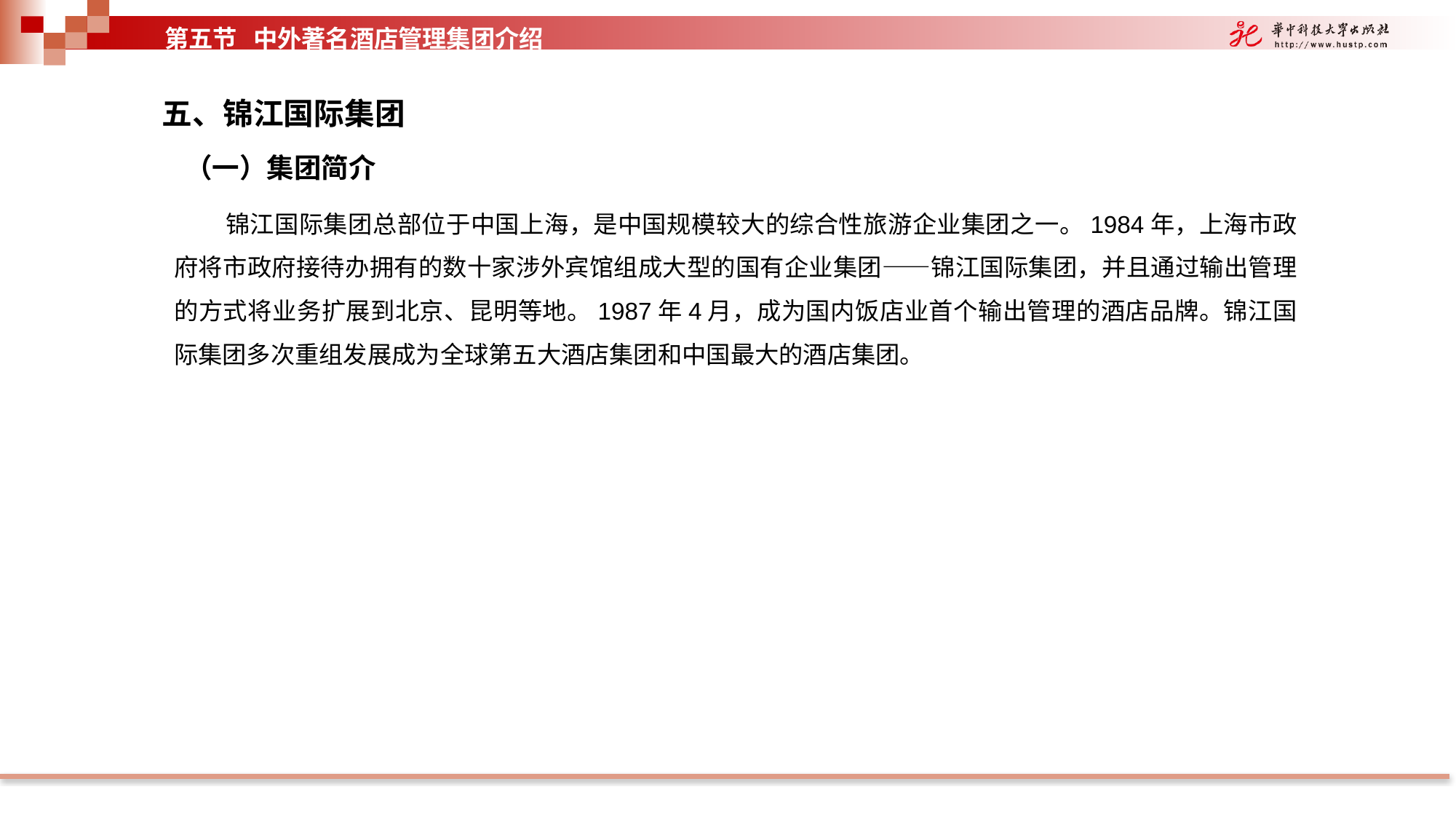

第五节   中外著名酒店管理集团介绍
五、锦江国际集团
（一）集团简介
锦江国际集团总部位于中国上海，是中国规模较大的综合性旅游企业集团之一。1984年，上海市政府将市政府接待办拥有的数十家涉外宾馆组成大型的国有企业集团——锦江国际集团，并且通过输出管理的方式将业务扩展到北京、昆明等地。1987年4月，成为国内饭店业首个输出管理的酒店品牌。锦江国际集团多次重组发展成为全球第五大酒店集团和中国最大的酒店集团。